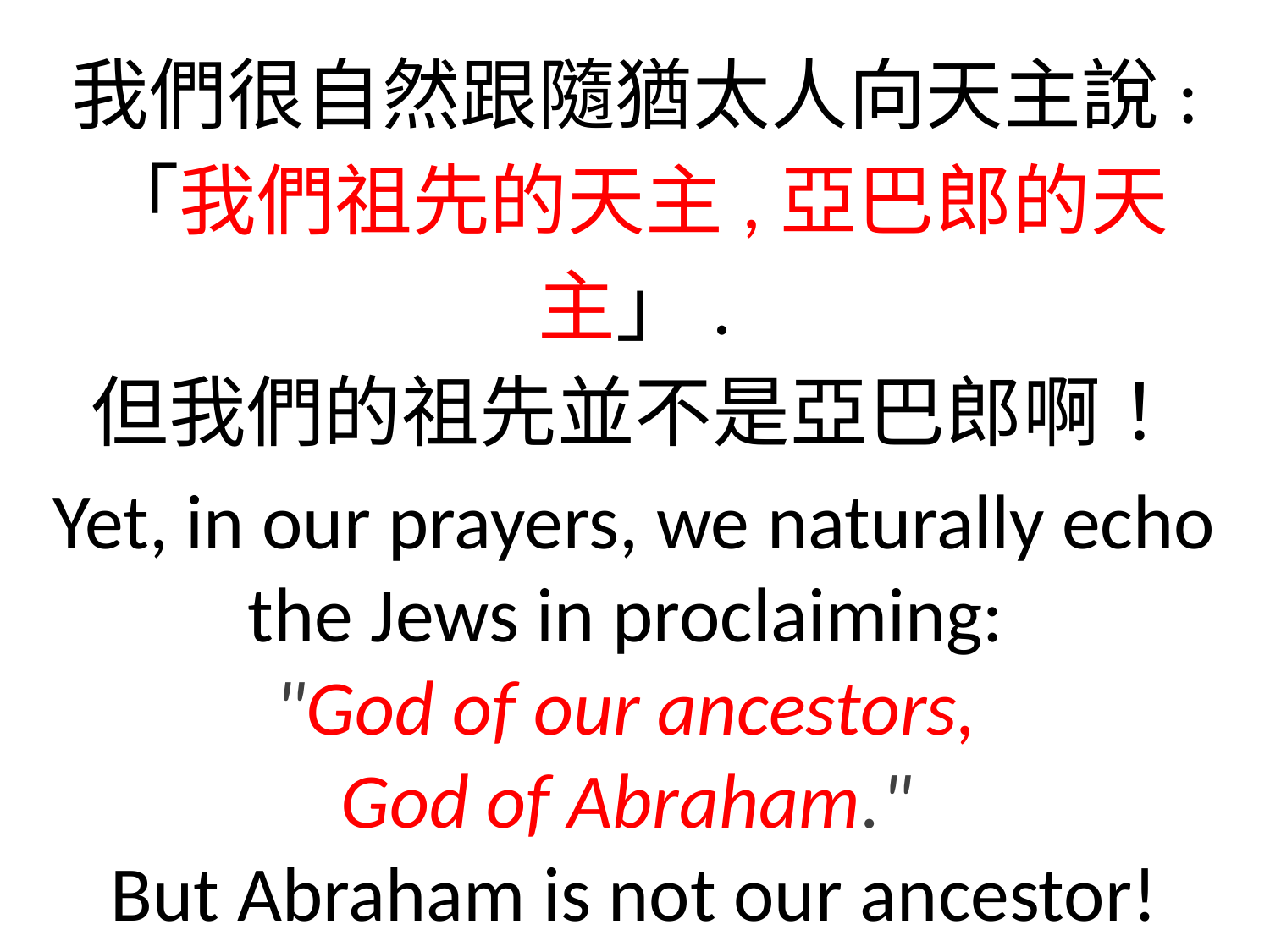

我們很自然跟隨猶太人向天主說:
「我們祖先的天主,亞巴郎的天主」.
但我們的祖先並不是亞巴郎啊！
Yet, in our prayers, we naturally echo the Jews in proclaiming: 
"God of our ancestors,
God of Abraham." 
But Abraham is not our ancestor!